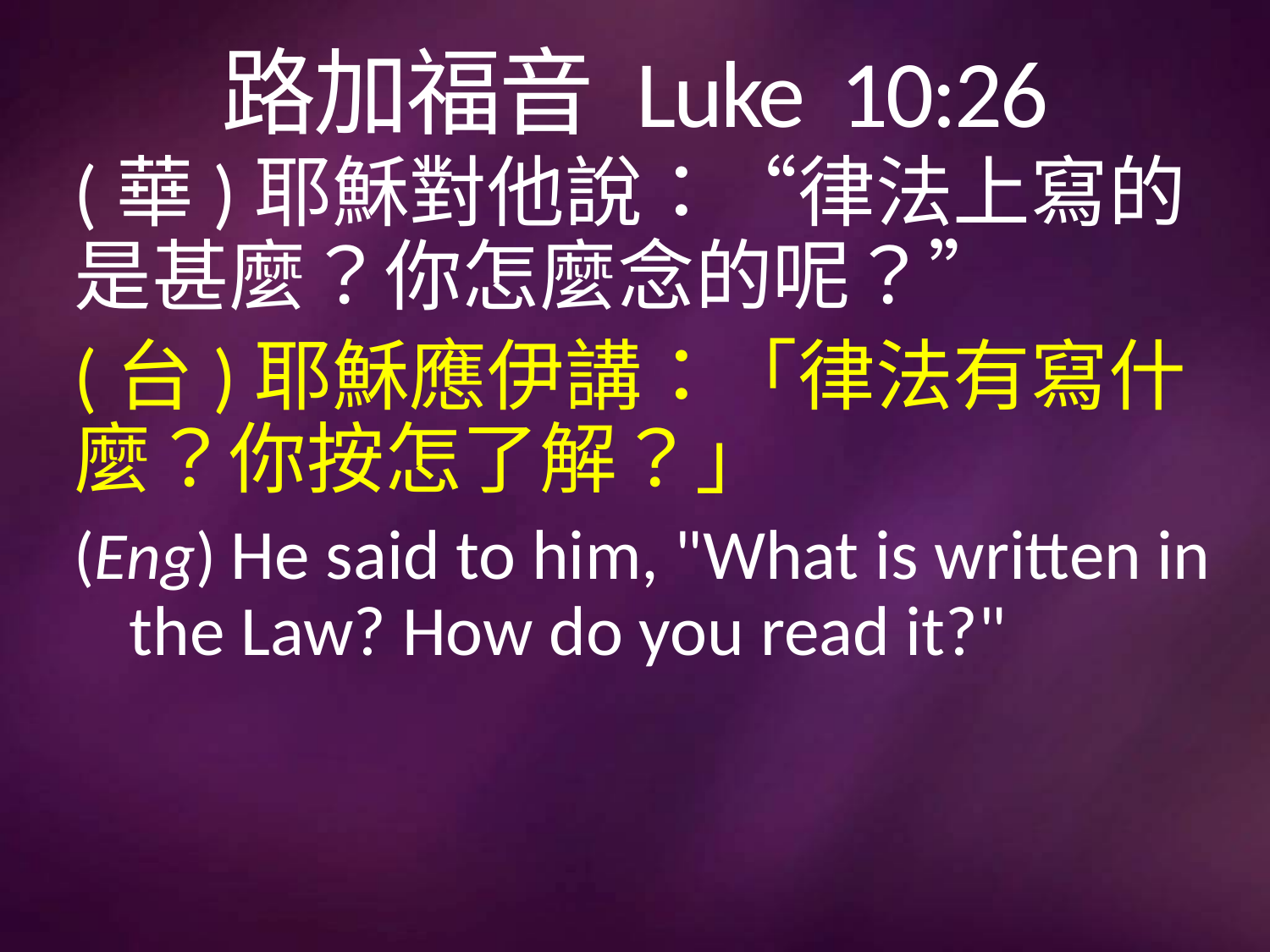

# 路加福音 Luke  10:26
(華)耶穌對他說：“律法上寫的是甚麼？你怎麼念的呢？”
(台)耶穌應伊講：「律法有寫什麼？你按怎了解？」
(Eng) He said to him, "What is written in the Law? How do you read it?"